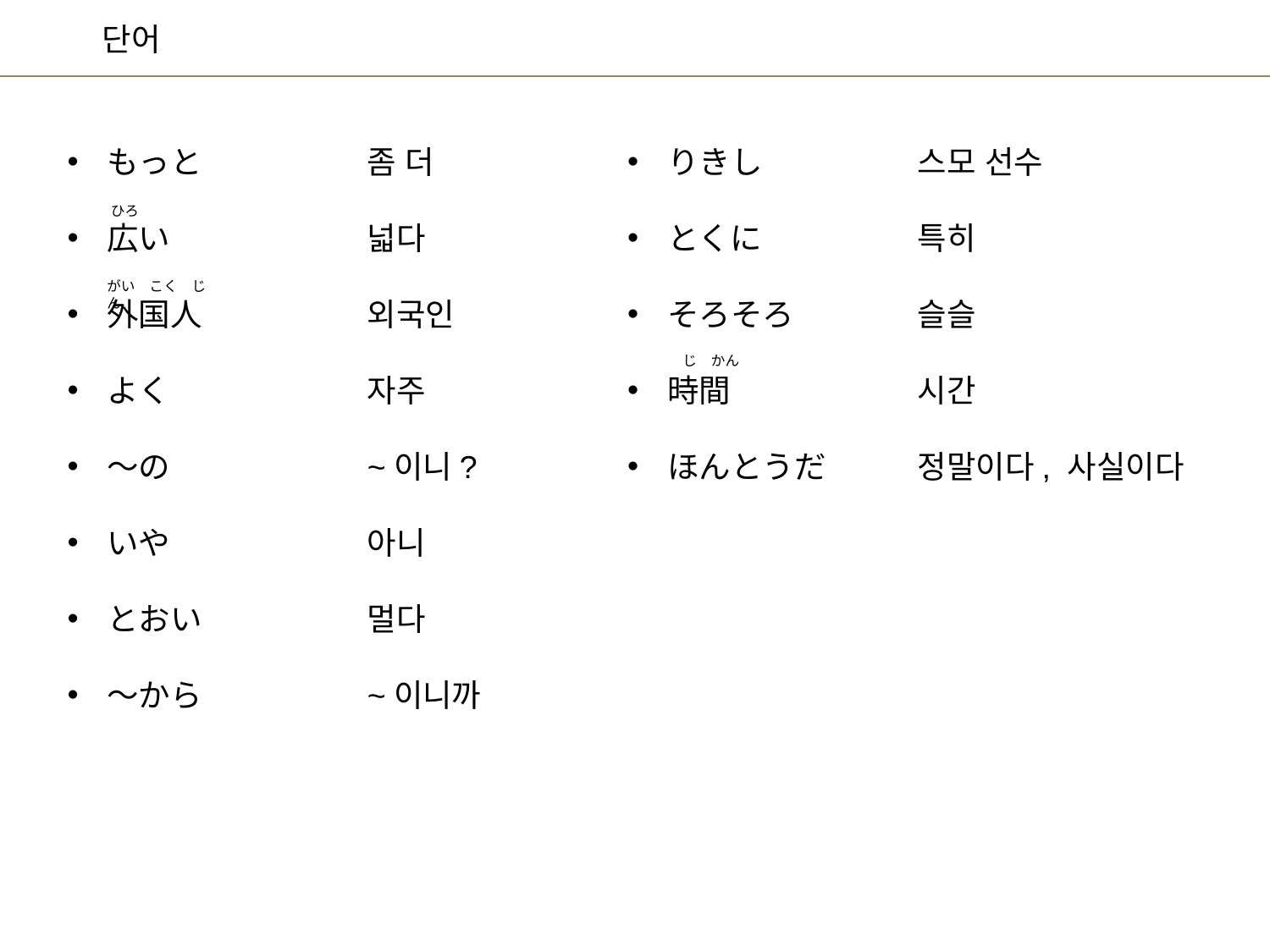

스모 선수

특히

슬슬

시간

정말이다, 사실이다
りきし

とくに

そろそろ

時間

ほんとうだ
좀 더

넓다

외국인

자주

~이니?

아니

멀다

~이니까
もっと

広い

外国人

よく

～の

いや

とおい

～から
ひろ
がい　こく　じん
じ　かん